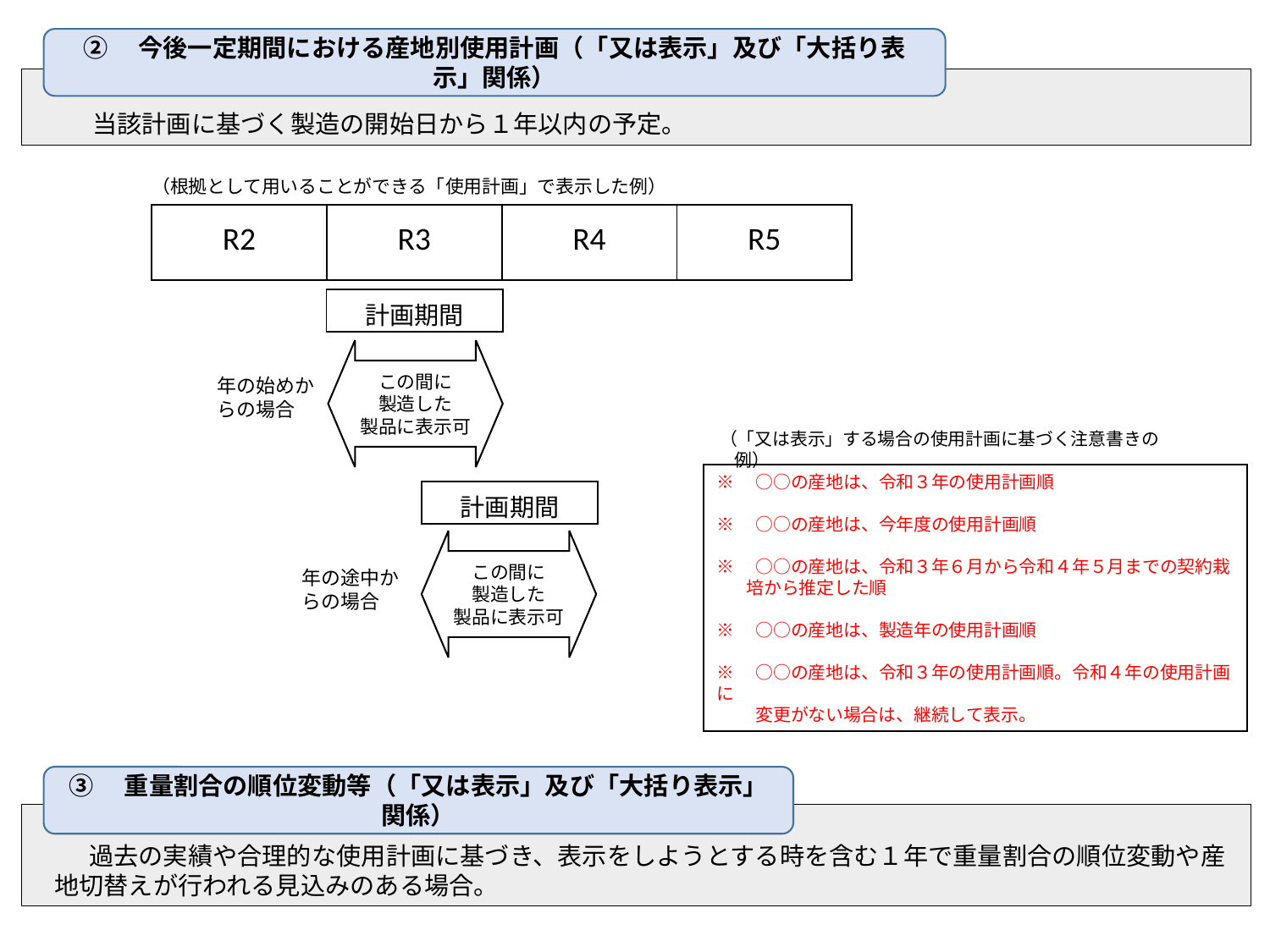

②　今後一定期間における産地別使用計画（「又は表示」及び「大括り表示」関係）

　当該計画に基づく製造の開始日から１年以内の予定。
（根拠として用いることができる「使用計画」で表示した例）
| R2 | R3 | R4 | R5 |
| --- | --- | --- | --- |
| 計画期間 |
| --- |
この間に
製造した
製品に表示可
年の始めからの場合
（「又は表示」する場合の使用計画に基づく注意書きの例）
※　○○の産地は、令和３年の使用計画順

※　○○の産地は、今年度の使用計画順

※　○○の産地は、令和３年６月から令和４年５月までの契約栽培から推定した順

※　○○の産地は、製造年の使用計画順

※　○○の産地は、令和３年の使用計画順。令和４年の使用計画に
　　 変更がない場合は、継続して表示。
| 計画期間 |
| --- |
この間に
製造した
製品に表示可
年の途中からの場合
③　重量割合の順位変動等（「又は表示」及び「大括り表示」関係）

　過去の実績や合理的な使用計画に基づき、表示をしようとする時を含む１年で重量割合の順位変動や産地切替えが行われる見込みのある場合。